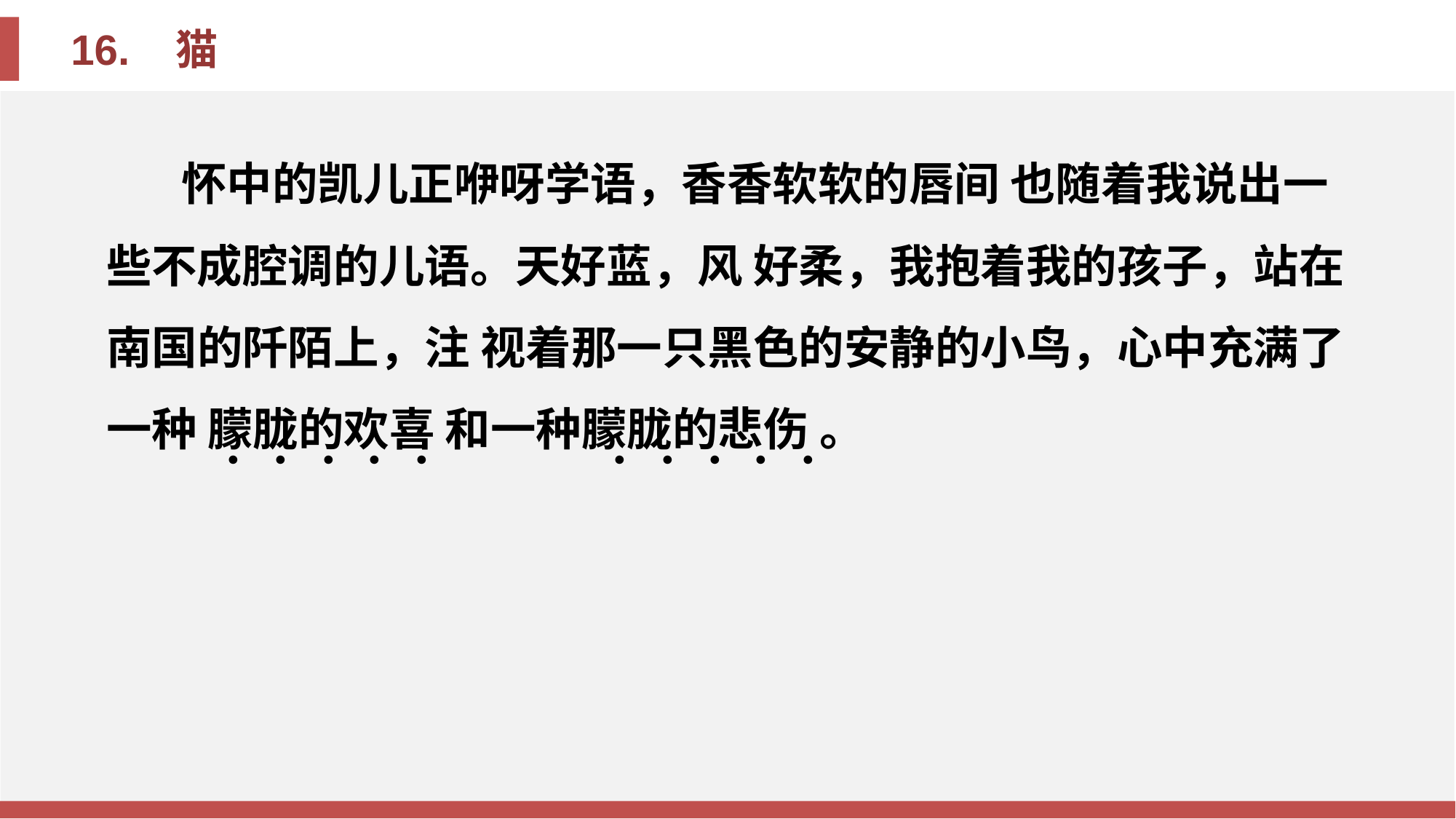

怀中的凯儿正咿呀学语，香香软软的唇间 也随着我说出一些不成腔调的儿语。天好蓝，风 好柔，我抱着我的孩子，站在南国的阡陌上，注 视着那一只黑色的安静的小鸟，心中充满了一种 朦胧的欢喜 和一种朦胧的悲伤 。
·
·
·
·
·
·
·
·
·
·